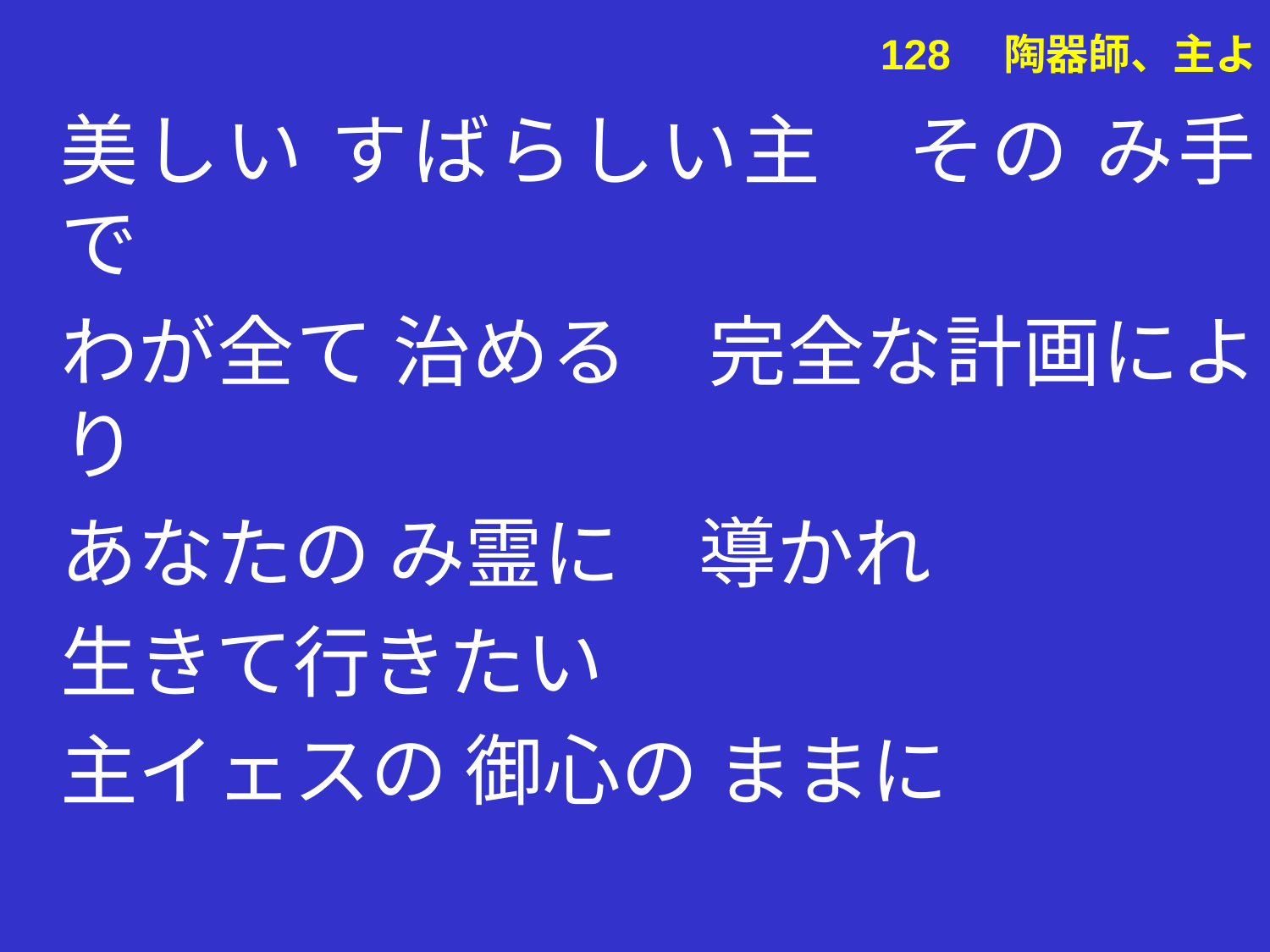

美しい すばらしい主　その み手で
わが全て 治める　完全な計画により
あなたの み霊に　導かれ
生きて行きたい
主イェスの 御心の ままに

# 128　陶器師、主よ